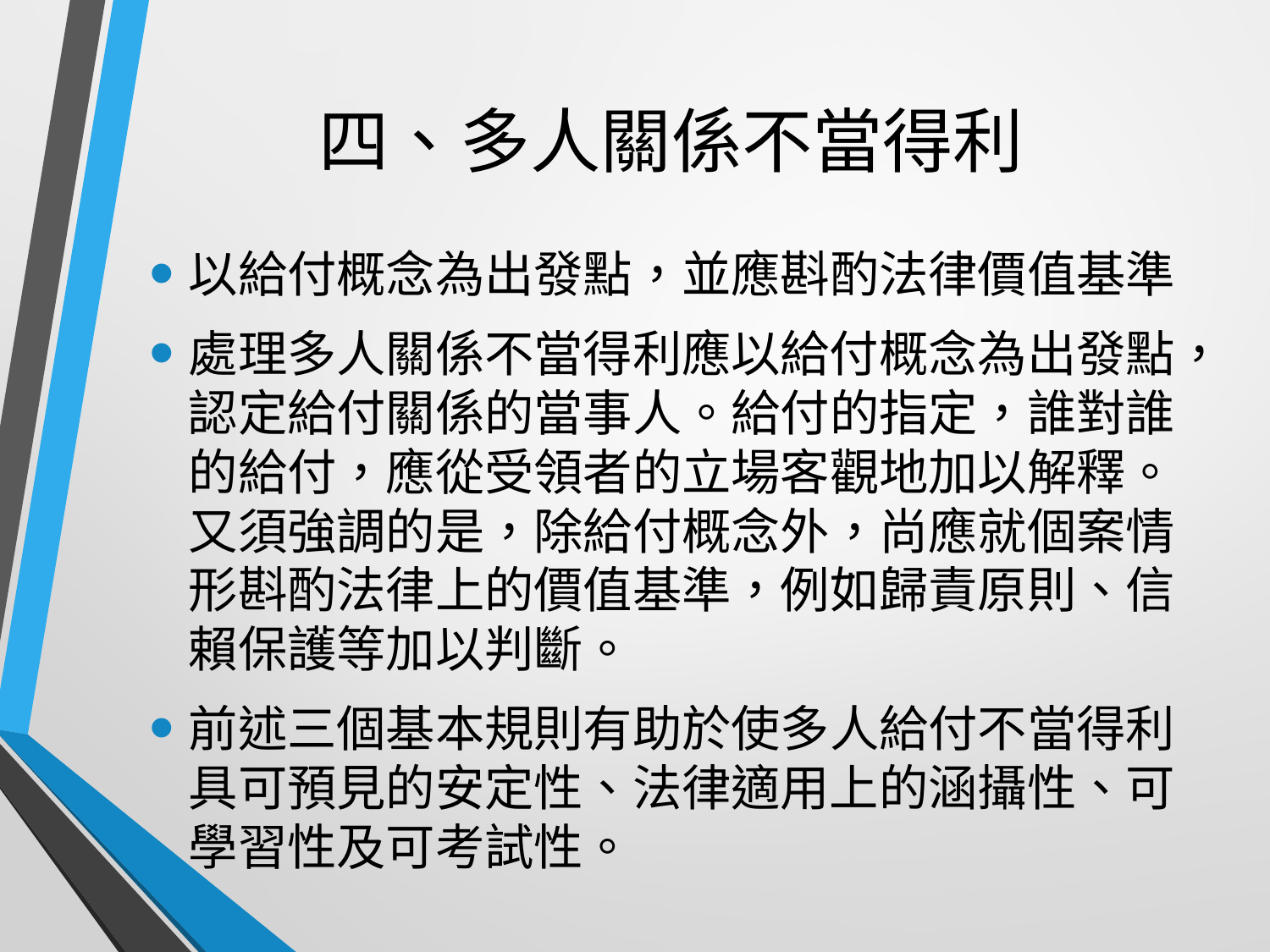

# 四、多人關係不當得利
以給付概念為出發點，並應斟酌法律價值基準
處理多人關係不當得利應以給付概念為出發點，認定給付關係的當事人。給付的指定，誰對誰的給付，應從受領者的立場客觀地加以解釋。又須強調的是，除給付概念外，尚應就個案情形斟酌法律上的價值基準，例如歸責原則、信賴保護等加以判斷。
前述三個基本規則有助於使多人給付不當得利具可預見的安定性、法律適用上的涵攝性、可學習性及可考試性。